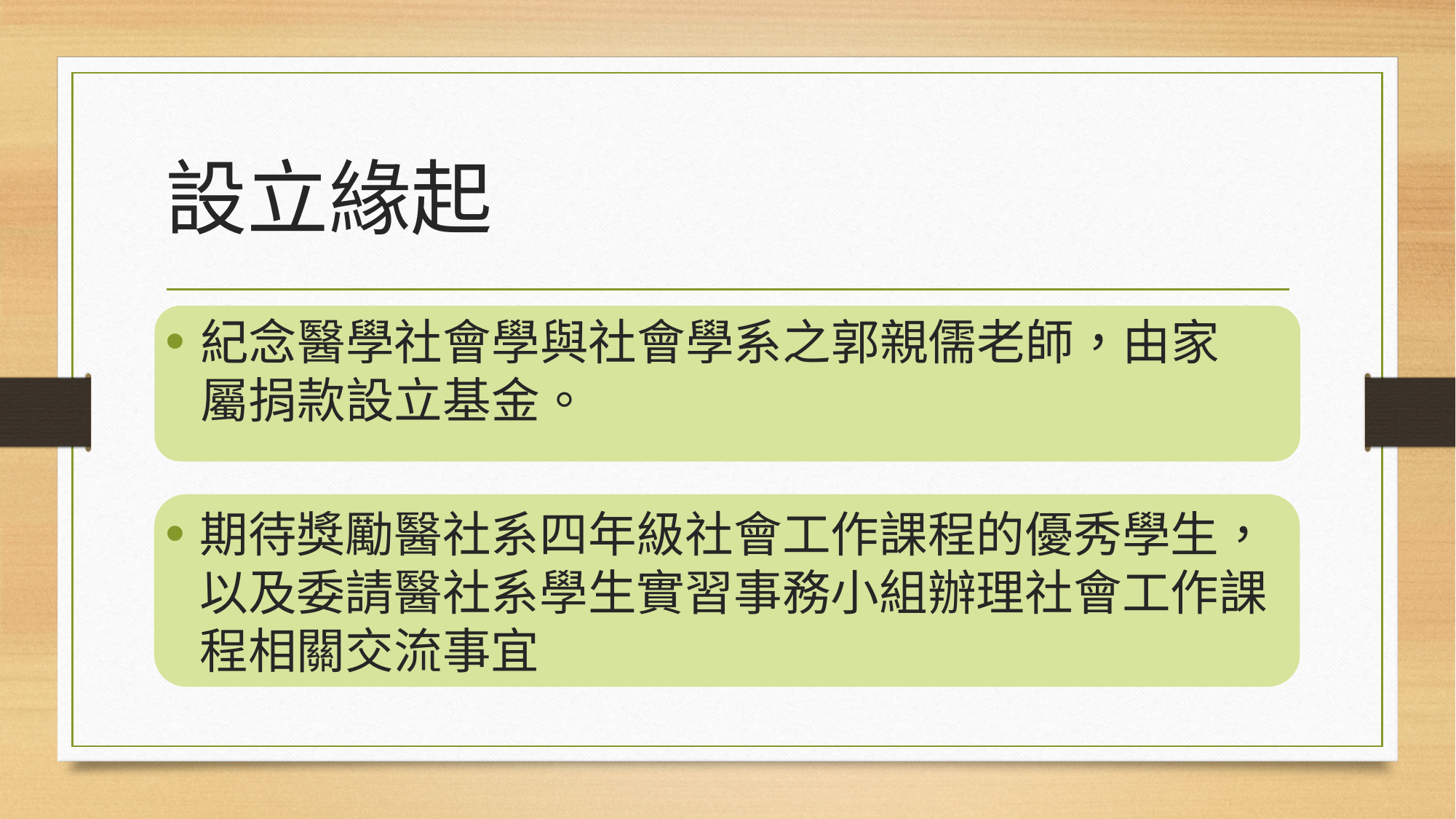

# 設立緣起

紀念醫學社會學與社會學系之郭親儒老師，由家屬捐款設立基金。

期待獎勵醫社系四年級社會工作課程的優秀學生，以及委請醫社系學生實習事務小組辦理社會工作課程相關交流事宜